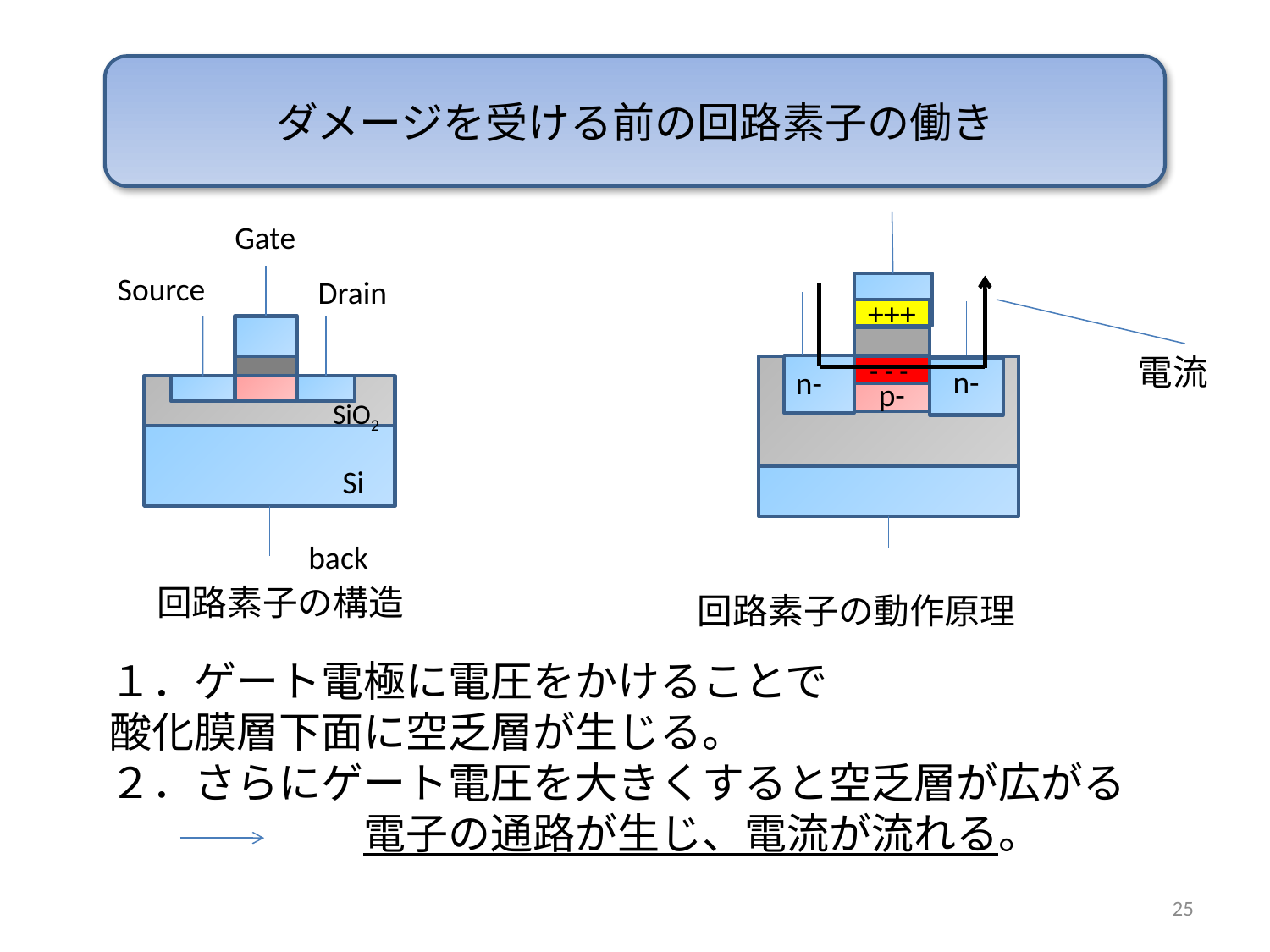

ダメージを受ける前の回路素子の働き
Gate
Source
Drain

+++

電流

n-
- - -
n-

p-

SiO2

Si

back
回路素子の構造
回路素子の動作原理
１．ゲート電極に電圧をかけることで
酸化膜層下面に空乏層が生じる。
２．さらにゲート電圧を大きくすると空乏層が広がる
　　　　　　電子の通路が生じ、電流が流れる。
25